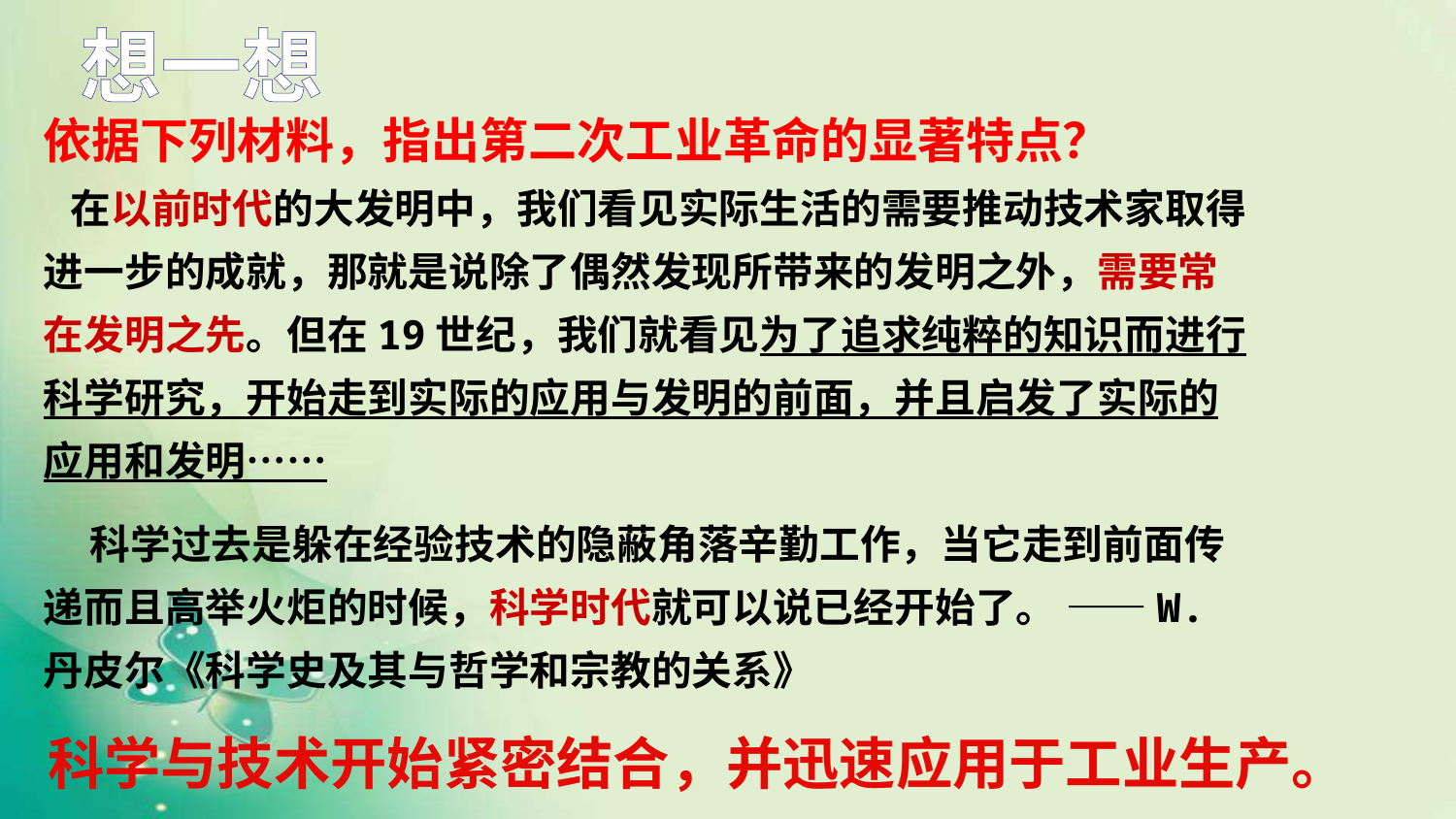

想一想
依据下列材料，指出第二次工业革命的显著特点？
  在以前时代的大发明中，我们看见实际生活的需要推动技术家取得进一步的成就，那就是说除了偶然发现所带来的发明之外，需要常在发明之先。但在19世纪，我们就看见为了追求纯粹的知识而进行科学研究，开始走到实际的应用与发明的前面，并且启发了实际的应用和发明……
    科学过去是躲在经验技术的隐蔽角落辛勤工作，当它走到前面传递而且高举火炬的时候，科学时代就可以说已经开始了。 ——W.丹皮尔《科学史及其与哲学和宗教的关系》
科学与技术开始紧密结合，并迅速应用于工业生产。